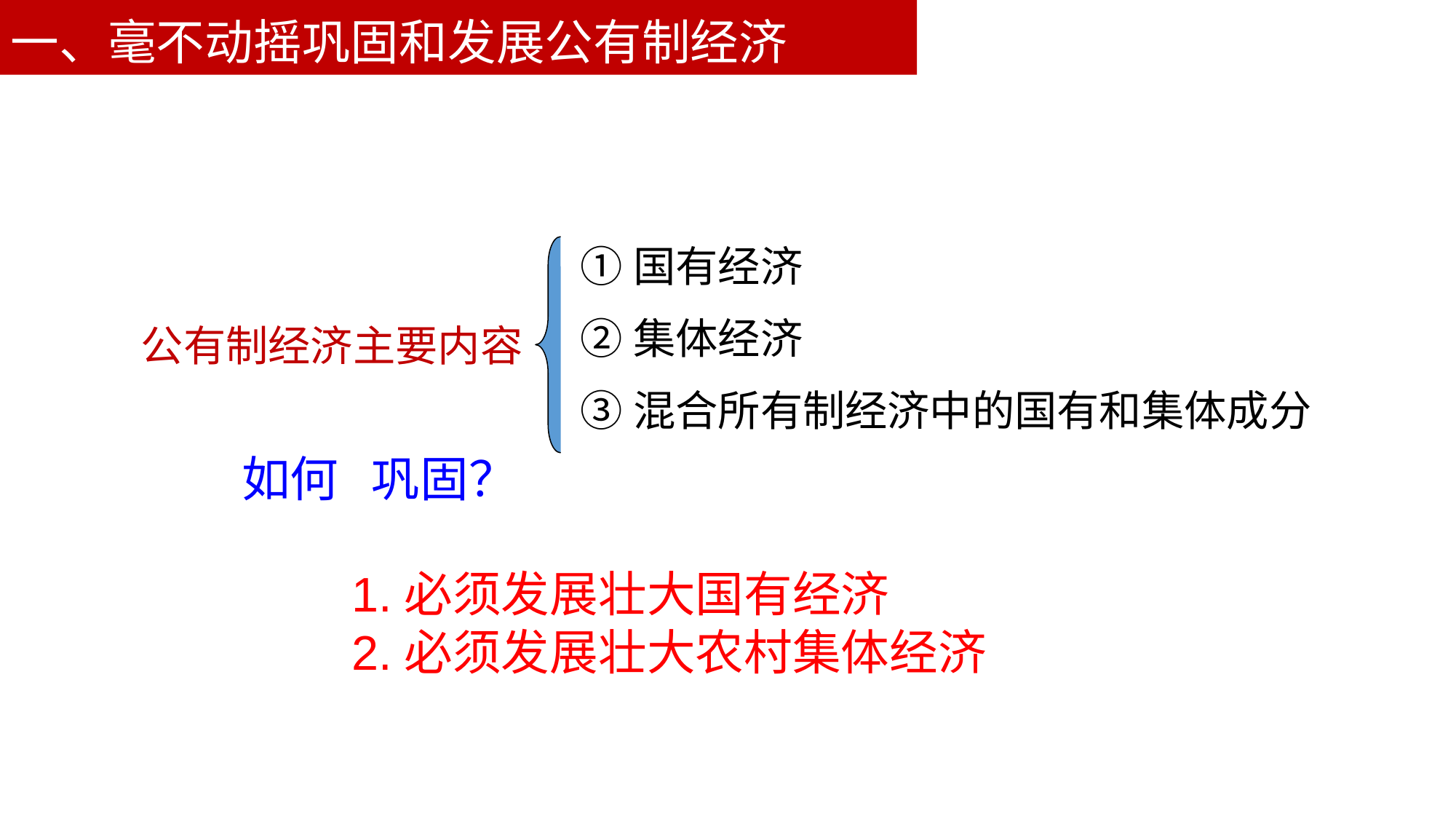

一、毫不动摇巩固和发展公有制经济
①国有经济
②集体经济
③混合所有制经济中的国有和集体成分

公有制经济主要内容
如何   巩固？

1.必须发展壮大国有经济
2.必须发展壮大农村集体经济